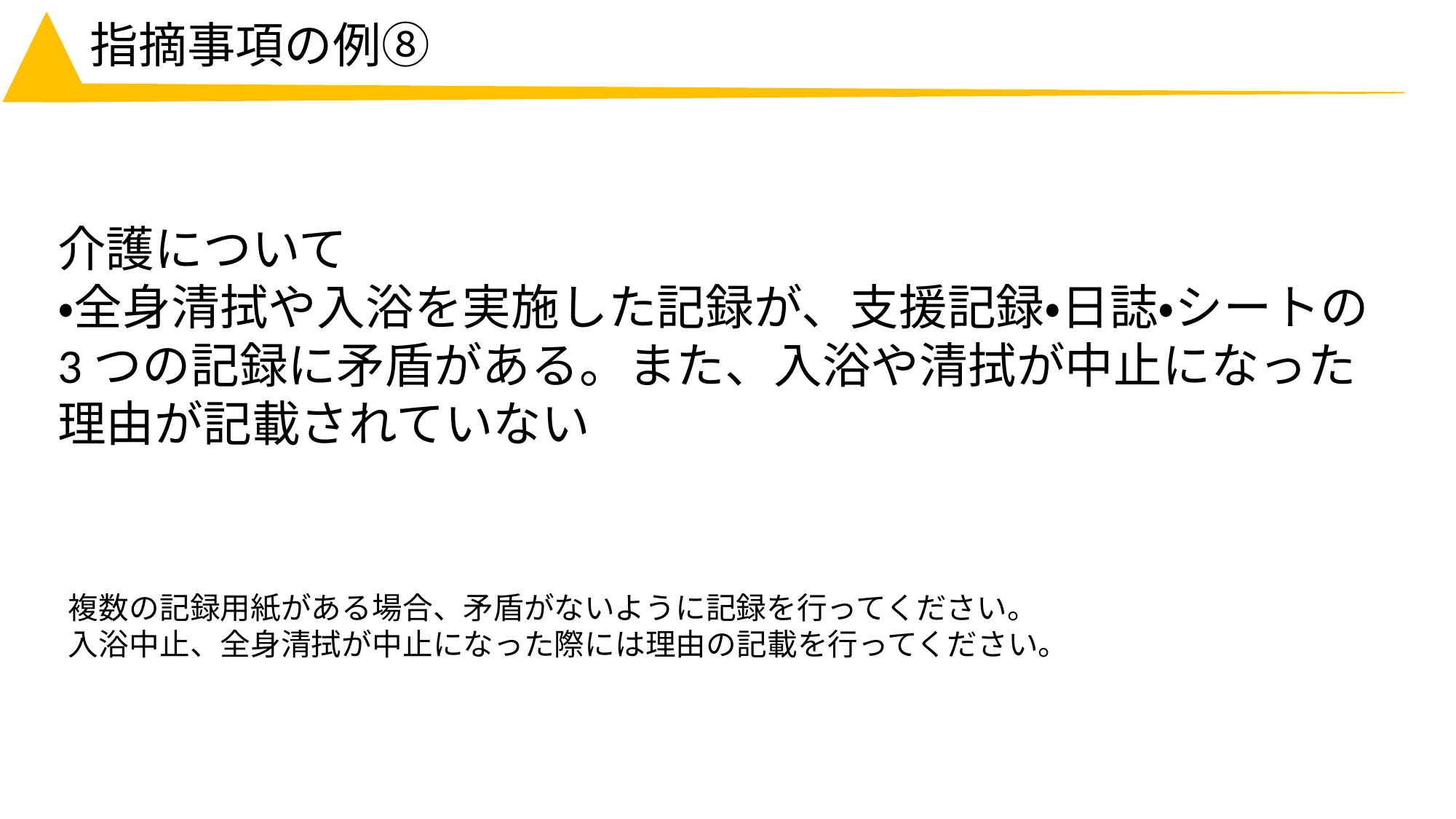

# 指摘事項の例⑧
介護について
・全身清拭や入浴を実施した記録が、支援記録・日誌・シートの3つの記録に矛盾がある。また、入浴や清拭が中止になった理由が記載されていない

複数の記録用紙がある場合、矛盾がないように記録を行ってください。
入浴中止、全身清拭が中止になった際には理由の記載を行ってください。